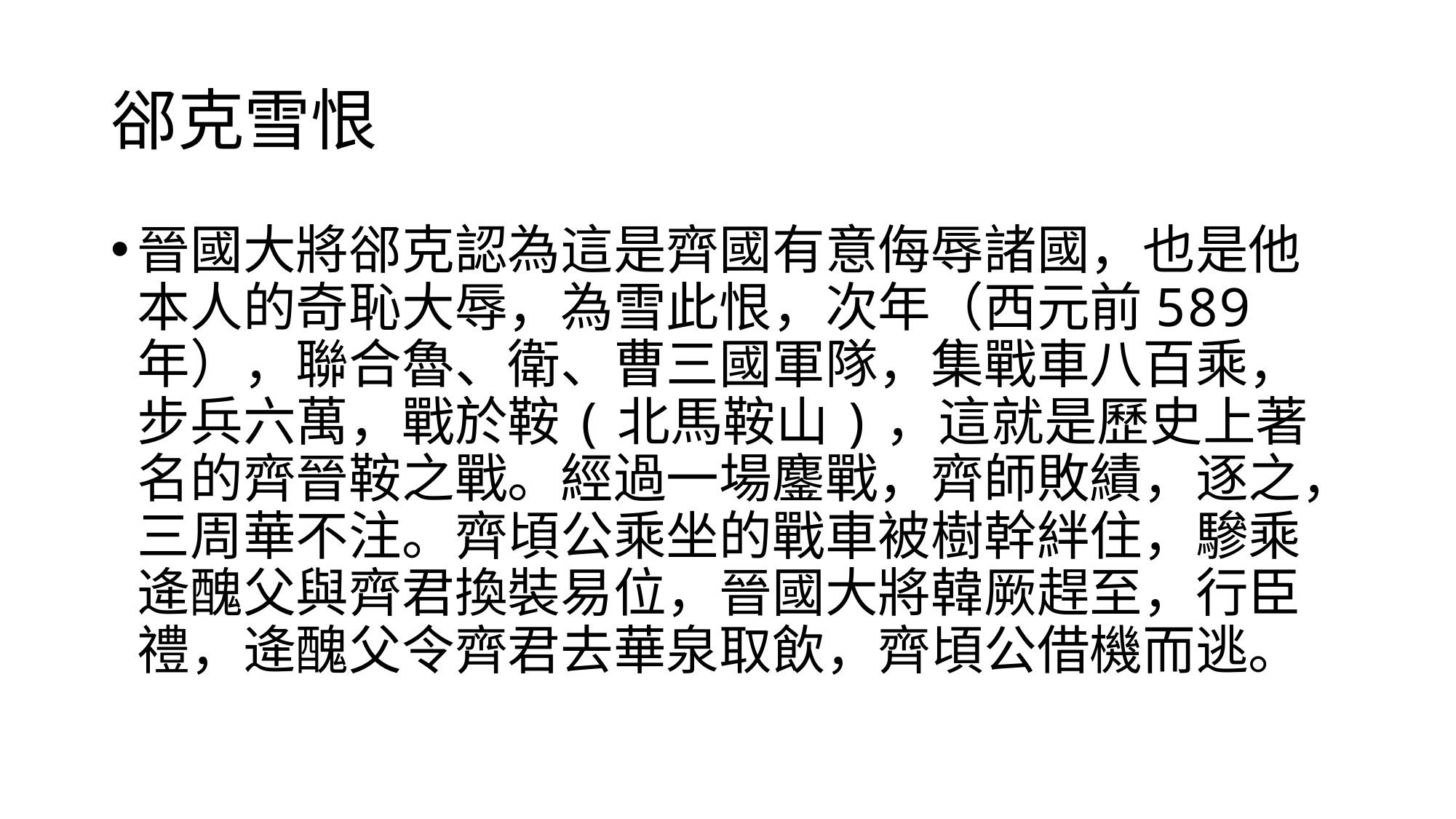

# 郤克雪恨
晉國大將郤克認為這是齊國有意侮辱諸國，也是他本人的奇恥大辱，為雪此恨，次年（西元前589年），聯合魯、衛、曹三國軍隊，集戰車八百乘，步兵六萬，戰於鞍(北馬鞍山)，這就是歷史上著名的齊晉鞍之戰。經過一場鏖戰，齊師敗績，逐之，三周華不注。齊頃公乘坐的戰車被樹幹絆住，驂乘逄醜父與齊君換裝易位，晉國大將韓厥趕至，行臣禮，逄醜父令齊君去華泉取飲，齊頃公借機而逃。